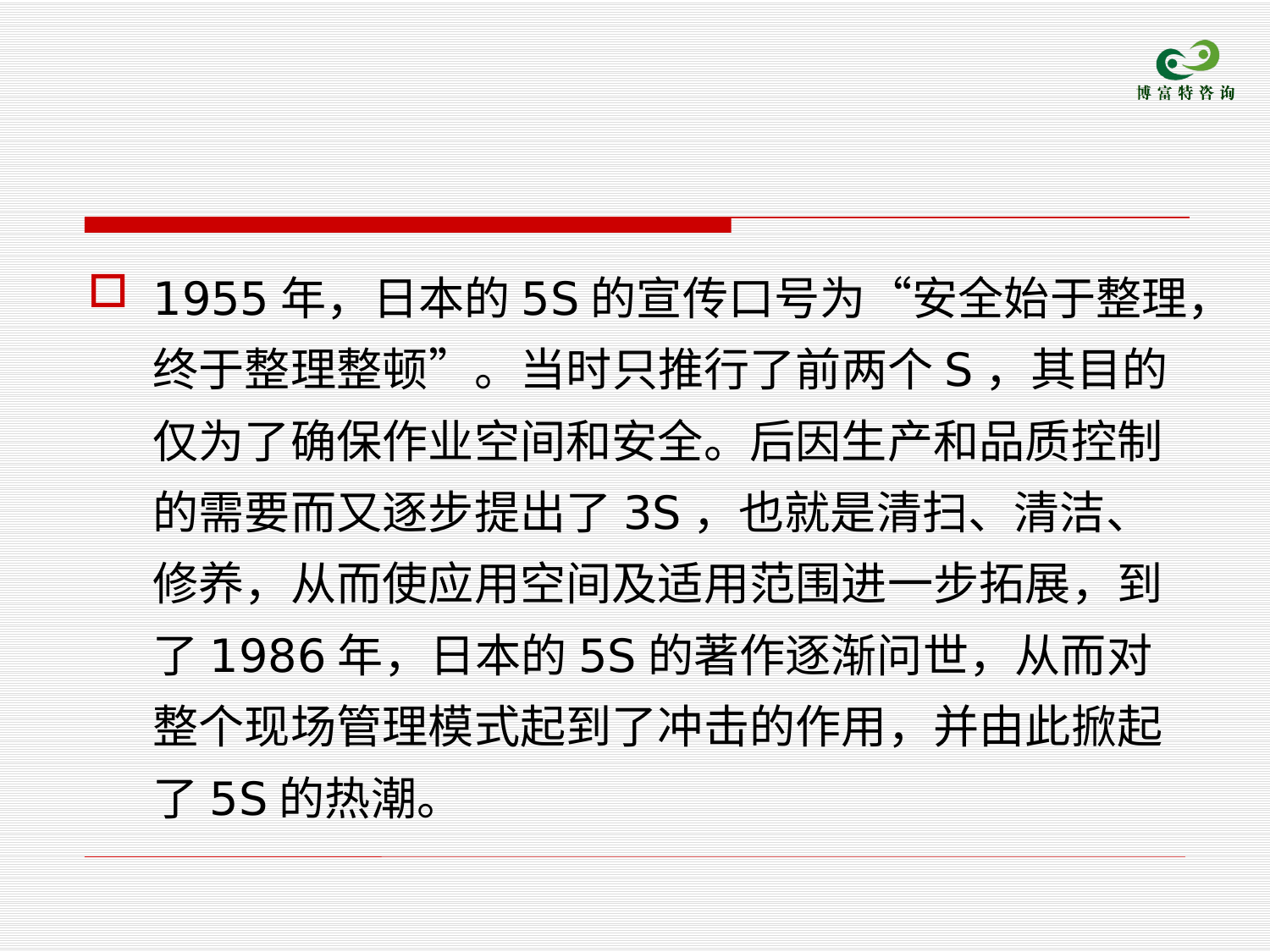

1955年，日本的5S的宣传口号为“安全始于整理，终于整理整顿”。当时只推行了前两个S，其目的仅为了确保作业空间和安全。后因生产和品质控制的需要而又逐步提出了3S，也就是清扫、清洁、修养，从而使应用空间及适用范围进一步拓展，到了1986年，日本的5S的著作逐渐问世，从而对整个现场管理模式起到了冲击的作用，并由此掀起了5S的热潮。
5